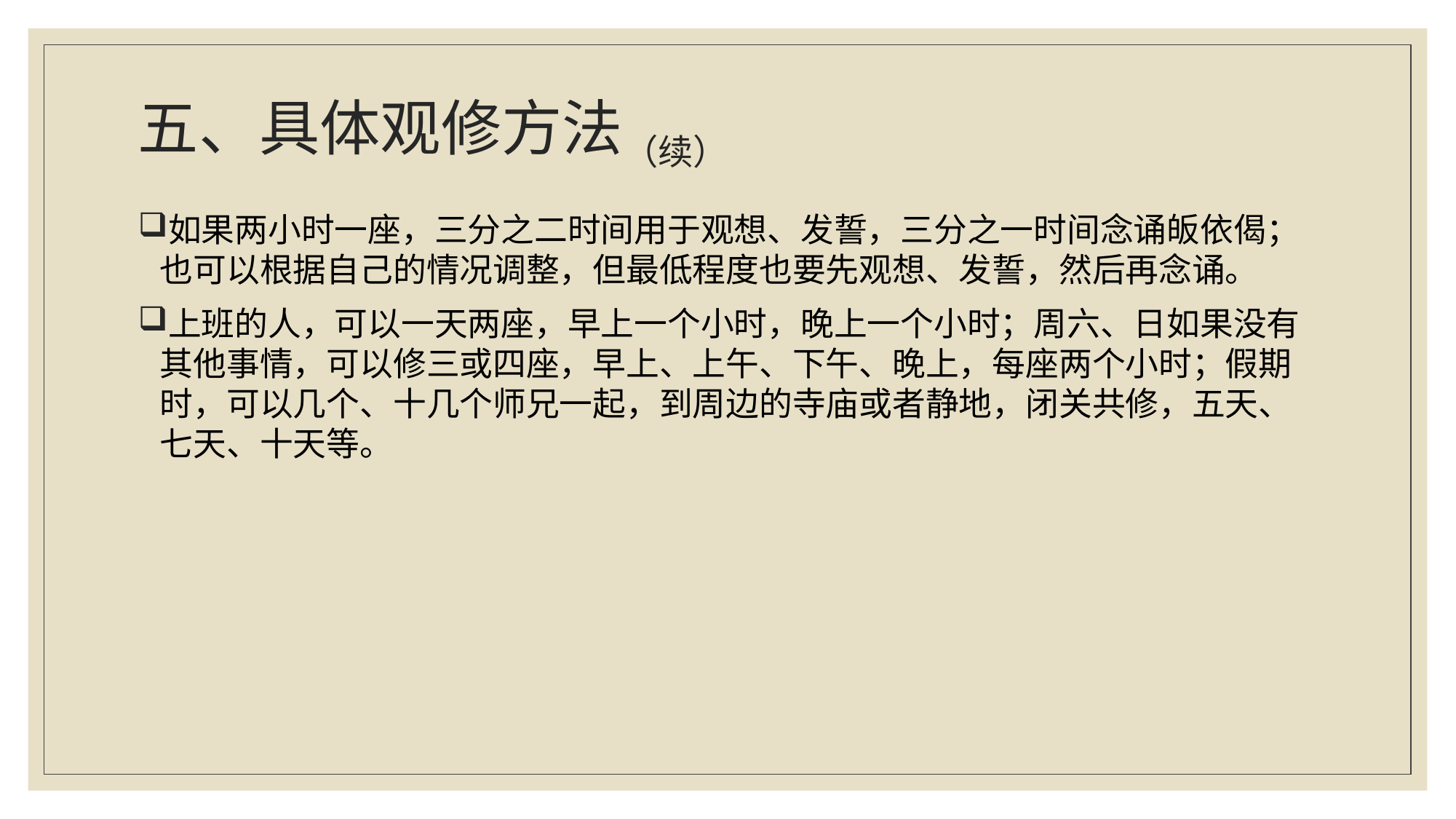

# 五、具体观修方法（续）
如果两小时一座，三分之二时间用于观想、发誓，三分之一时间念诵皈依偈；也可以根据自己的情况调整，但最低程度也要先观想、发誓，然后再念诵。
上班的人，可以一天两座，早上一个小时，晚上一个小时；周六、日如果没有其他事情，可以修三或四座，早上、上午、下午、晚上，每座两个小时；假期时，可以几个、十几个师兄一起，到周边的寺庙或者静地，闭关共修，五天、七天、十天等。